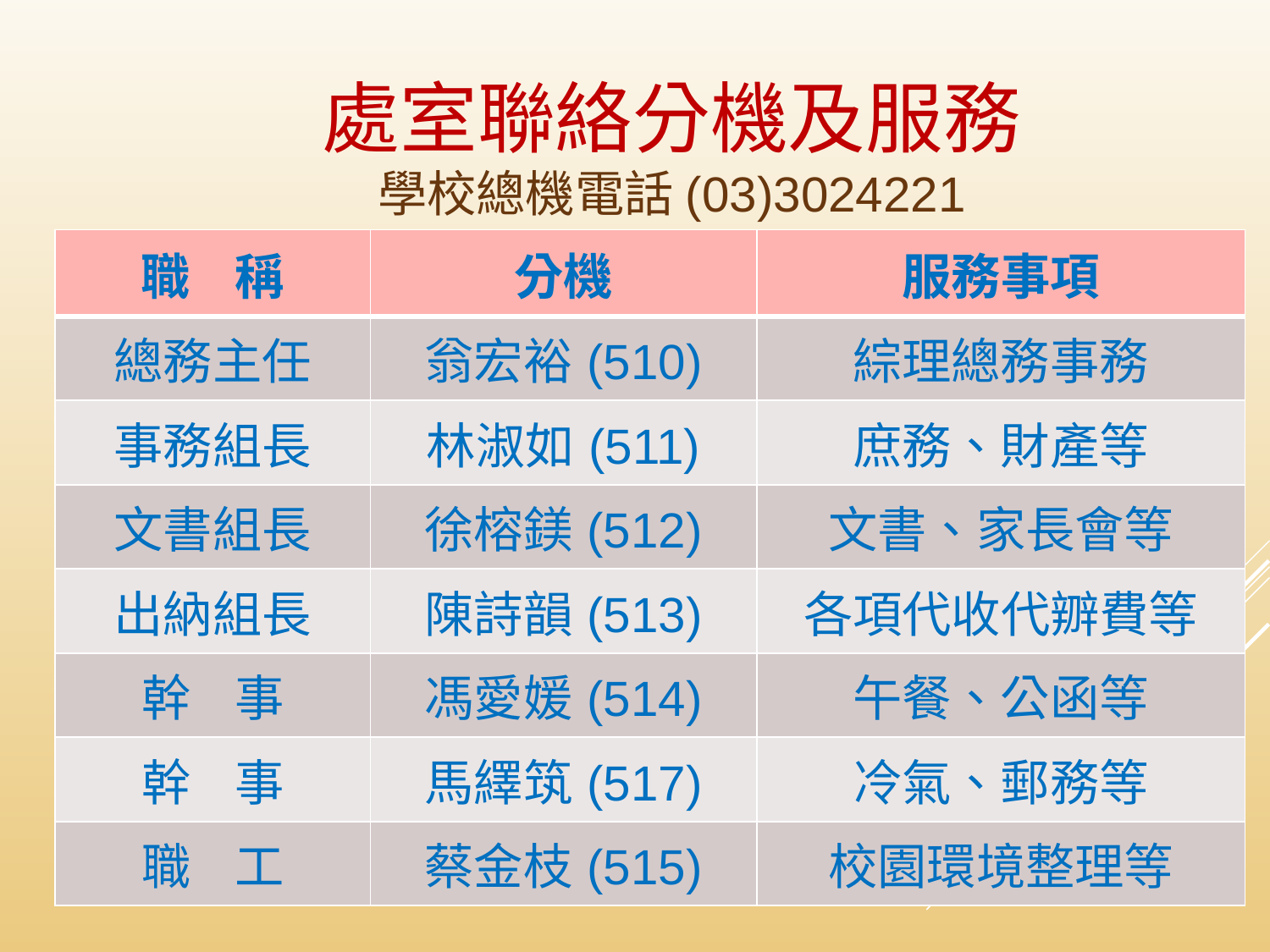

處室聯絡分機及服務
學校總機電話(03)3024221
| 職 稱 | 分機 | 服務事項 |
| --- | --- | --- |
| 總務主任 | 翁宏裕(510) | 綜理總務事務 |
| 事務組長 | 林淑如(511) | 庶務、財產等 |
| 文書組長 | 徐榕鎂(512) | 文書、家長會等 |
| 出納組長 | 陳詩韻(513) | 各項代收代辧費等 |
| 幹 事 | 馮愛媛(514) | 午餐、公函等 |
| 幹 事 | 馬繹筑(517) | 冷氣、郵務等 |
| 職 工 | 蔡金枝(515) | 校園環境整理等 |
# 總務團隊